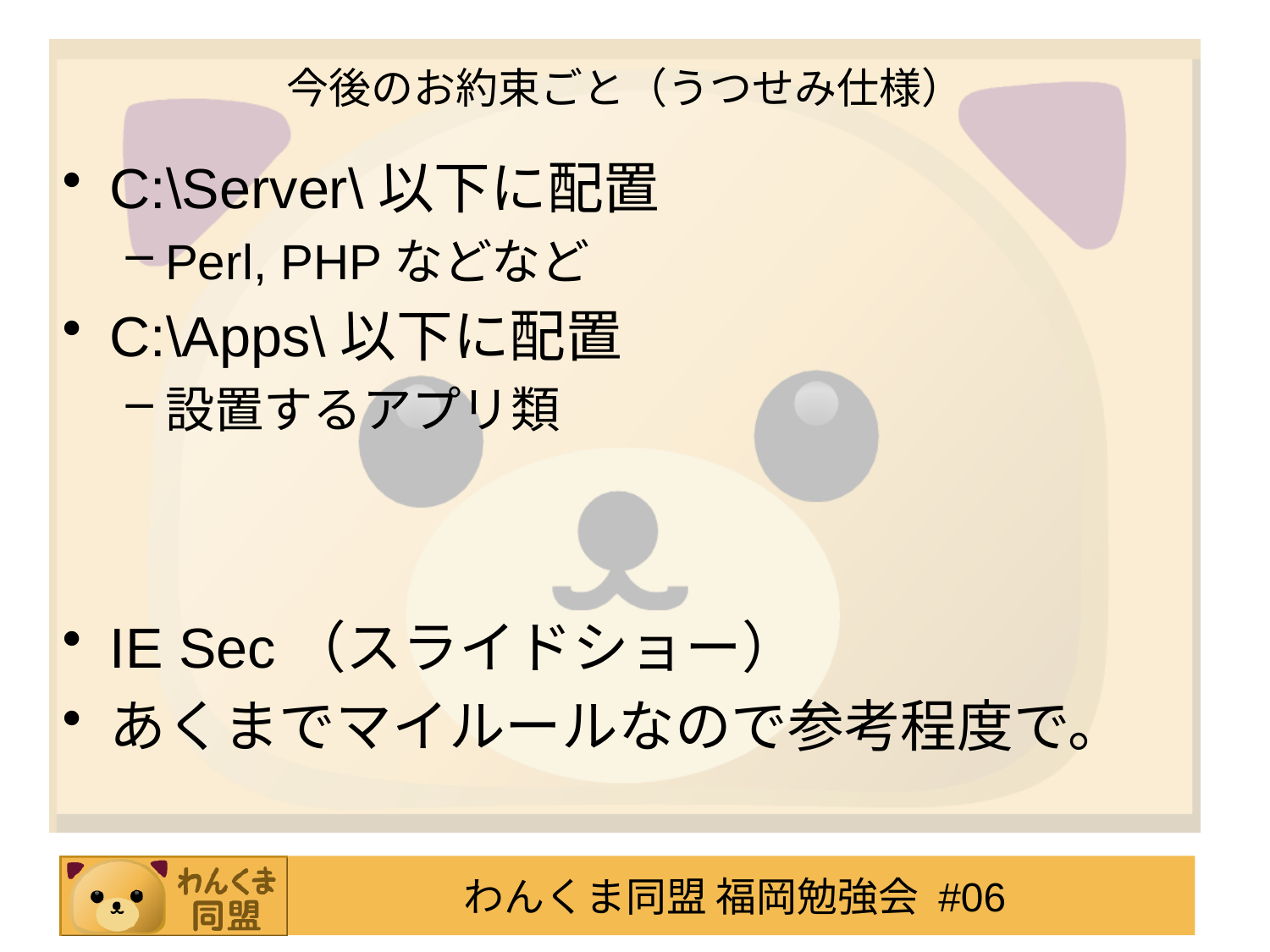

# 今後のお約束ごと（うつせみ仕様）
C:\Server\以下に配置
Perl, PHPなどなど
C:\Apps\以下に配置
設置するアプリ類

IE Sec（スライドショー）
あくまでマイルールなので参考程度で。